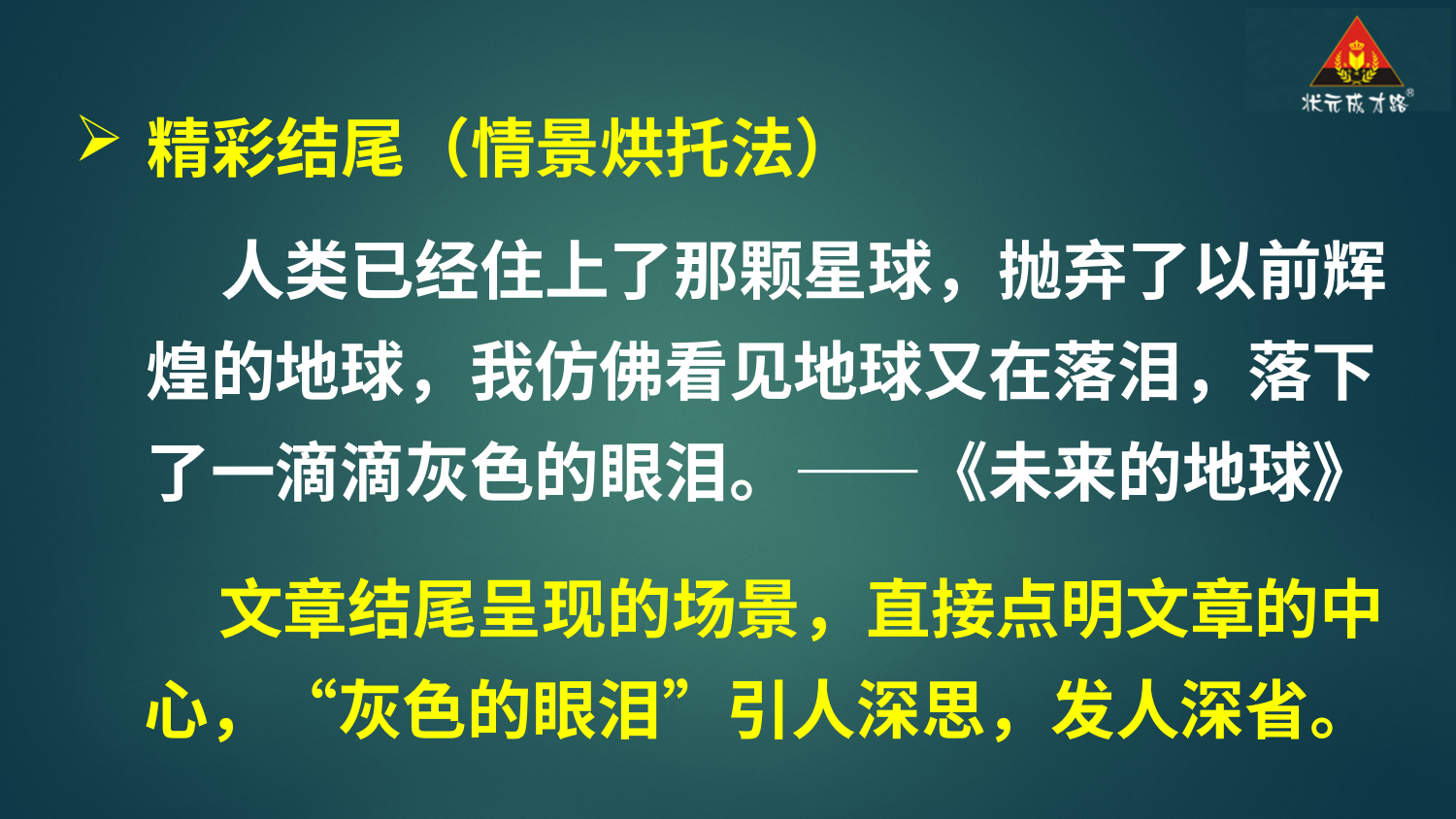

精彩结尾（情景烘托法）
    人类已经住上了那颗星球，抛弃了以前辉煌的地球，我仿佛看见地球又在落泪，落下了一滴滴灰色的眼泪。——《未来的地球》
    文章结尾呈现的场景，直接点明文章的中心，“灰色的眼泪”引人深思，发人深省。